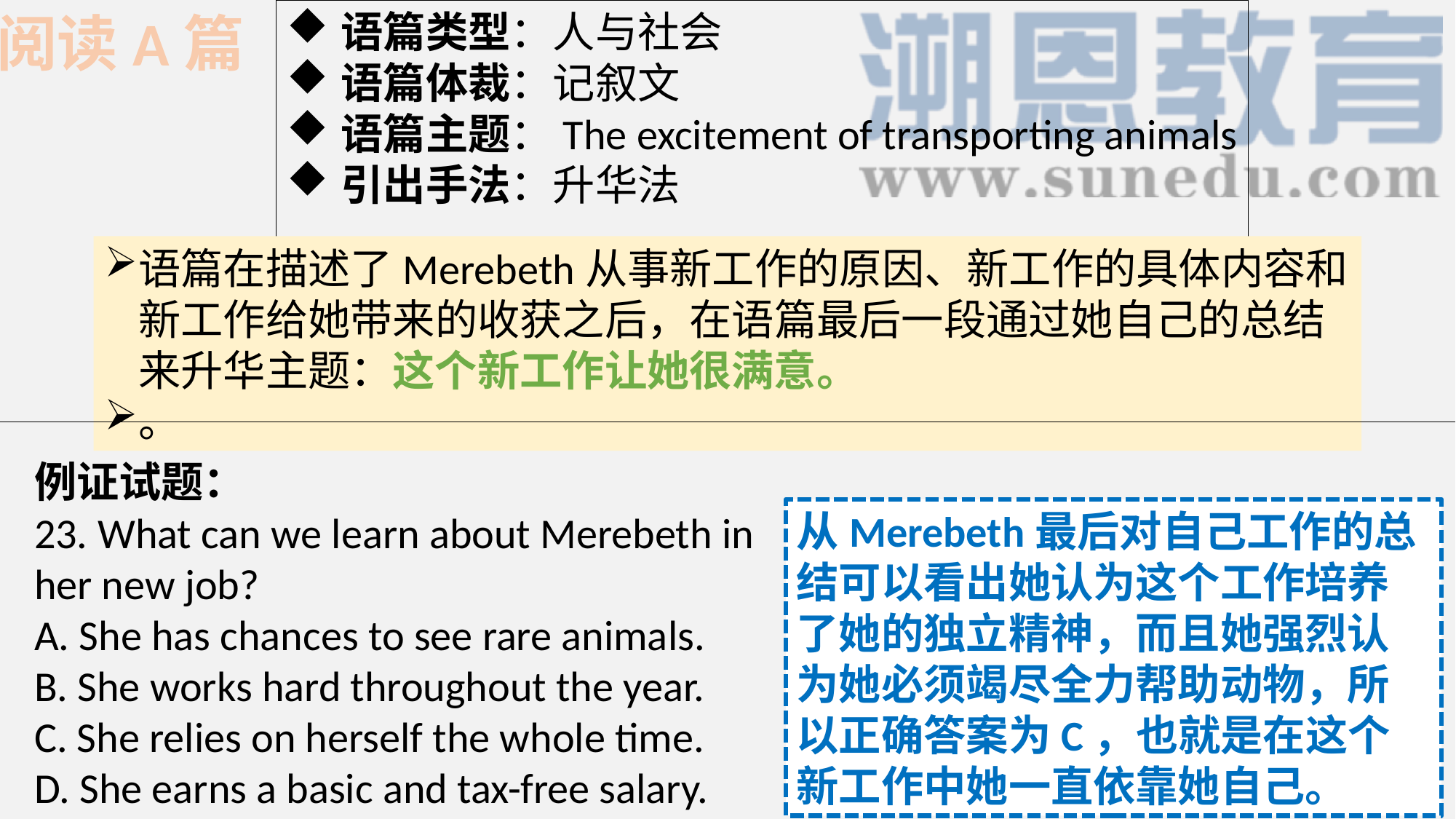

阅读A篇
语篇类型：人与社会
语篇体裁：记叙文
语篇主题：The excitement of transporting animals
引出手法：升华法
语篇在描述了Merebeth从事新工作的原因、新工作的具体内容和新工作给她带来的收获之后，在语篇最后一段通过她自己的总结来升华主题：这个新工作让她很满意。
。
例证试题：
23. What can we learn about Merebeth in her new job?
A. She has chances to see rare animals.
B. She works hard throughout the year.
C. She relies on herself the whole time.
D. She earns a basic and tax-free salary.
从Merebeth最后对自己工作的总结可以看出她认为这个工作培养了她的独立精神，而且她强烈认为她必须竭尽全力帮助动物，所以正确答案为C，也就是在这个新工作中她一直依靠她自己。